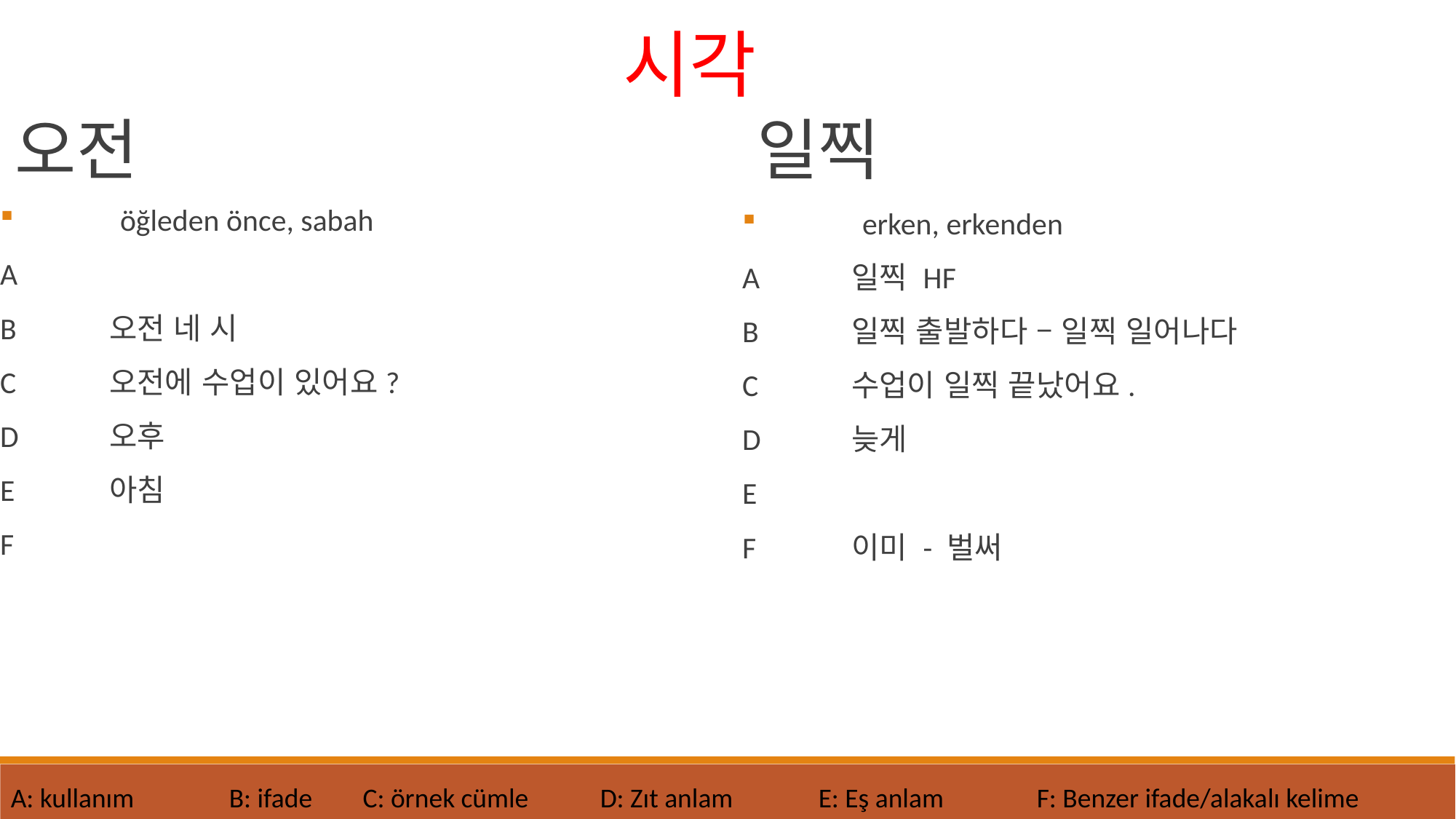

시각
오전
일찍
	öğleden önce, sabah
A
B	오전 네 시
C	오전에 수업이 있어요?
D	오후
E	아침
F

	erken, erkenden
A	일찍 HF
B	일찍 출발하다 – 일찍 일어나다
C	수업이 일찍 끝났어요.
D	늦게
E
F	이미 - 벌써
A: kullanım 	B: ifade	    C: örnek cümle
D: Zıt anlam	E: Eş anlam	F: Benzer ifade/alakalı kelime